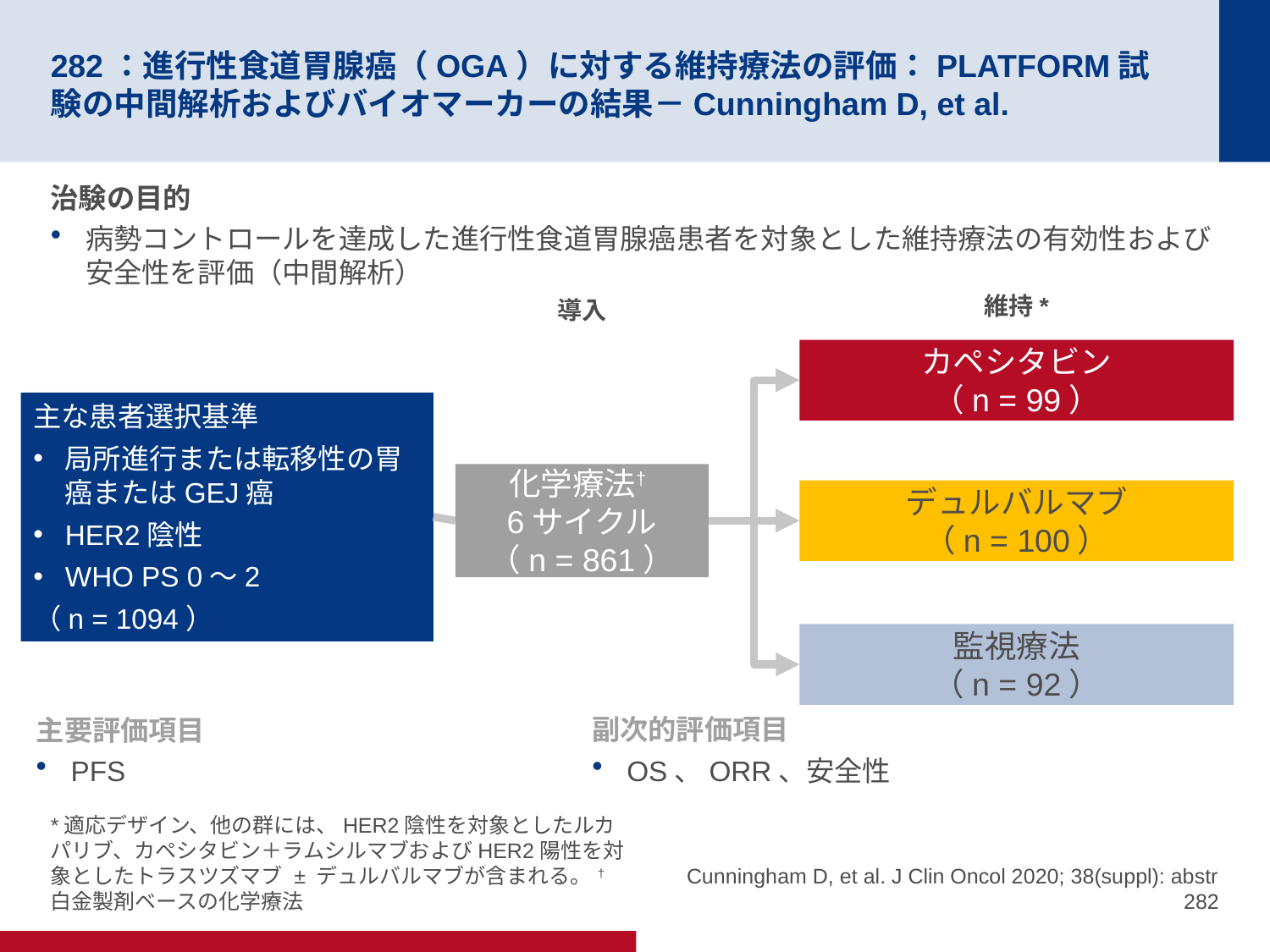

# 282：進行性食道胃腺癌（OGA）に対する維持療法の評価：PLATFORM試験の中間解析およびバイオマーカーの結果－Cunningham D, et al.
治験の目的
病勢コントロールを達成した進行性食道胃腺癌患者を対象とした維持療法の有効性および安全性を評価（中間解析）
維持*
導入
カペシタビン
（n = 99）
主な患者選択基準
局所進行または転移性の胃癌またはGEJ癌
HER2陰性
WHO PS 0～2
（n = 1094）
化学療法†
6サイクル
（n = 861）
デュルバルマブ
（n = 100）
監視療法
（n = 92）
主要評価項目
PFS

副次的評価項目
OS、ORR、安全性
*適応デザイン、他の群には、HER2陰性を対象としたルカパリブ、カペシタビン＋ラムシルマブおよびHER2陽性を対象としたトラスツズマブ ± デュルバルマブが含まれる。 †白金製剤ベースの化学療法
Cunningham D, et al. J Clin Oncol 2020; 38(suppl): abstr 282